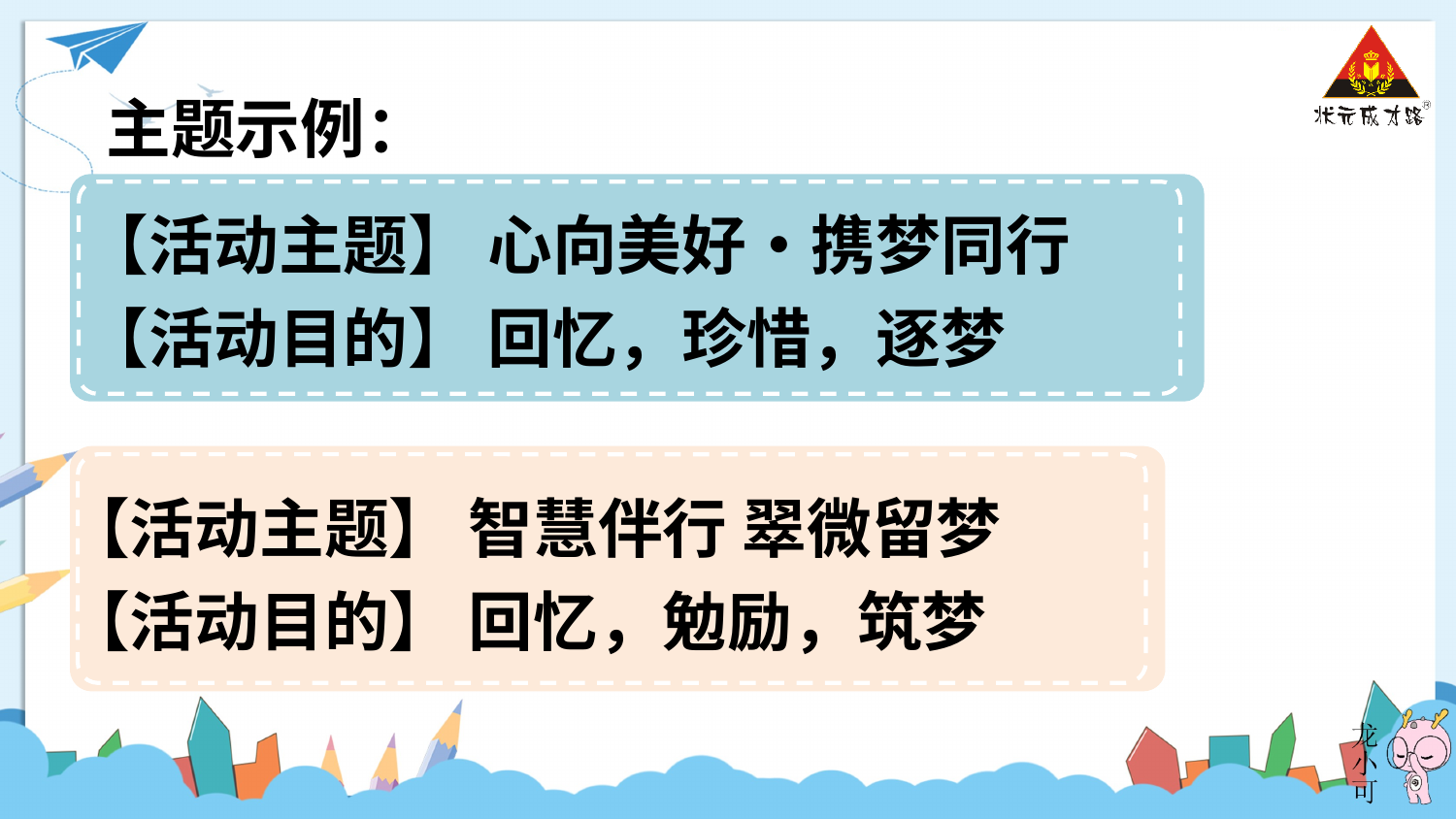

主题示例：

【活动主题】 心向美好•携梦同行
【活动目的】 回忆，珍惜，逐梦

【活动主题】 智慧伴行 翠微留梦
【活动目的】 回忆，勉励，筑梦